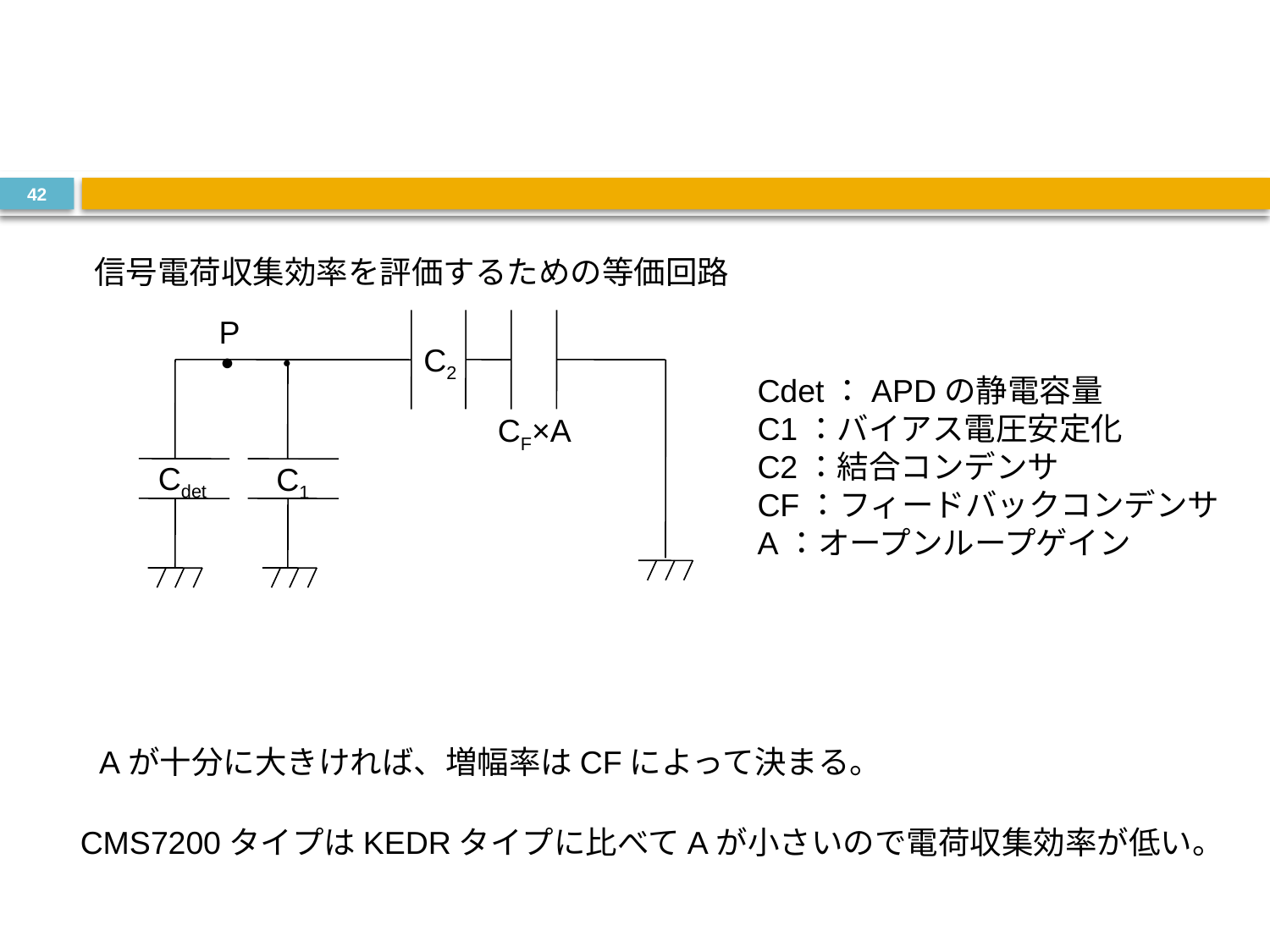

#
42
信号電荷収集効率を評価するための等価回路
P
●
●
CF×A
C2
Cdet
C1
Cdet：APDの静電容量
C1：バイアス電圧安定化
C2：結合コンデンサ
CF：フィードバックコンデンサ
A：オープンループゲイン
Aが十分に大きければ、増幅率はCFによって決まる。
CMS7200タイプはKEDRタイプに比べてAが小さいので電荷収集効率が低い。